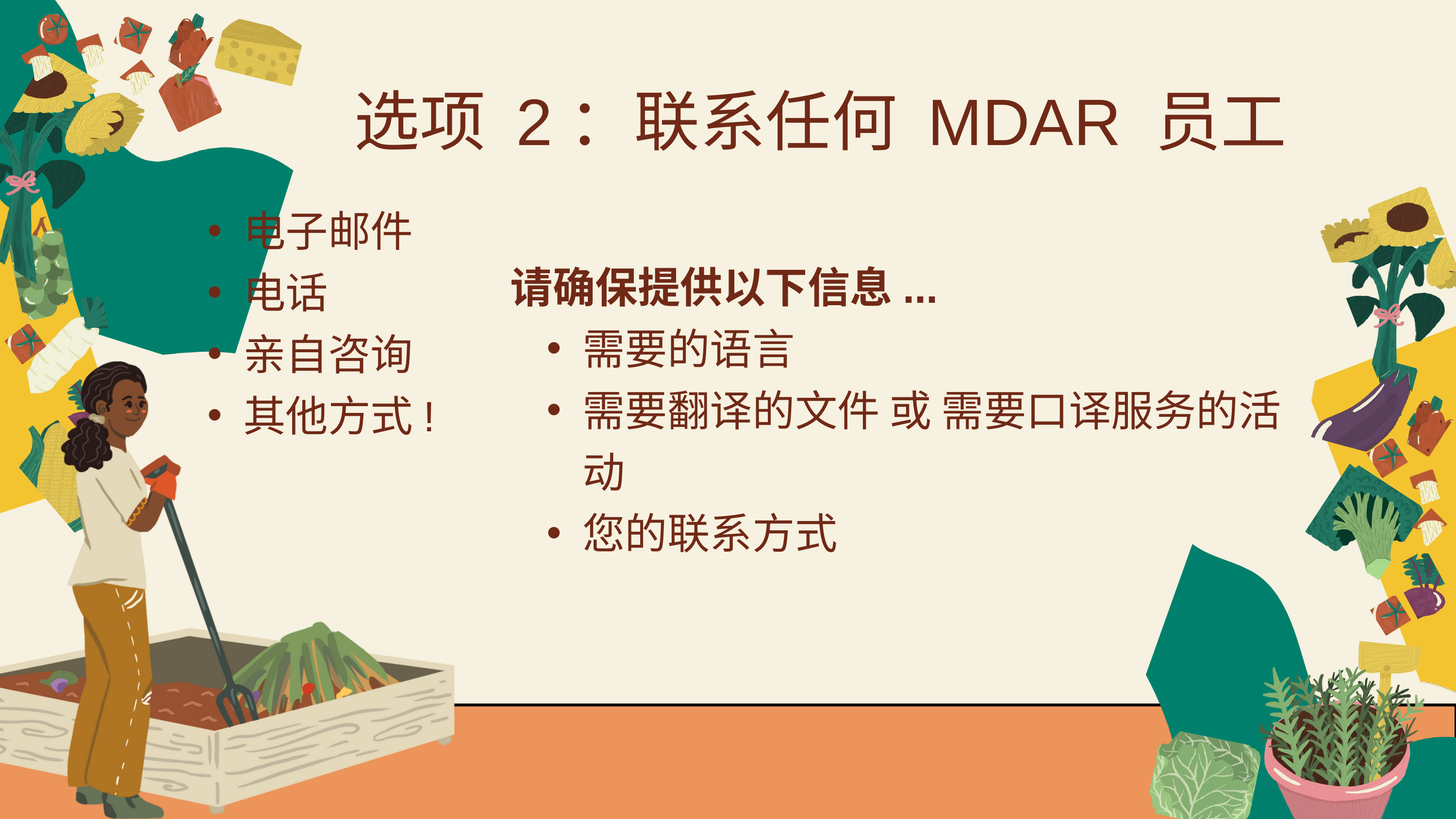

选项 2：联系任何 MDAR 员工

电子邮件
电话
亲自咨询
其他方式!
请确保提供以下信息...
需要的语言
需要翻译的文件 或 需要口译服务的活动
您的联系方式